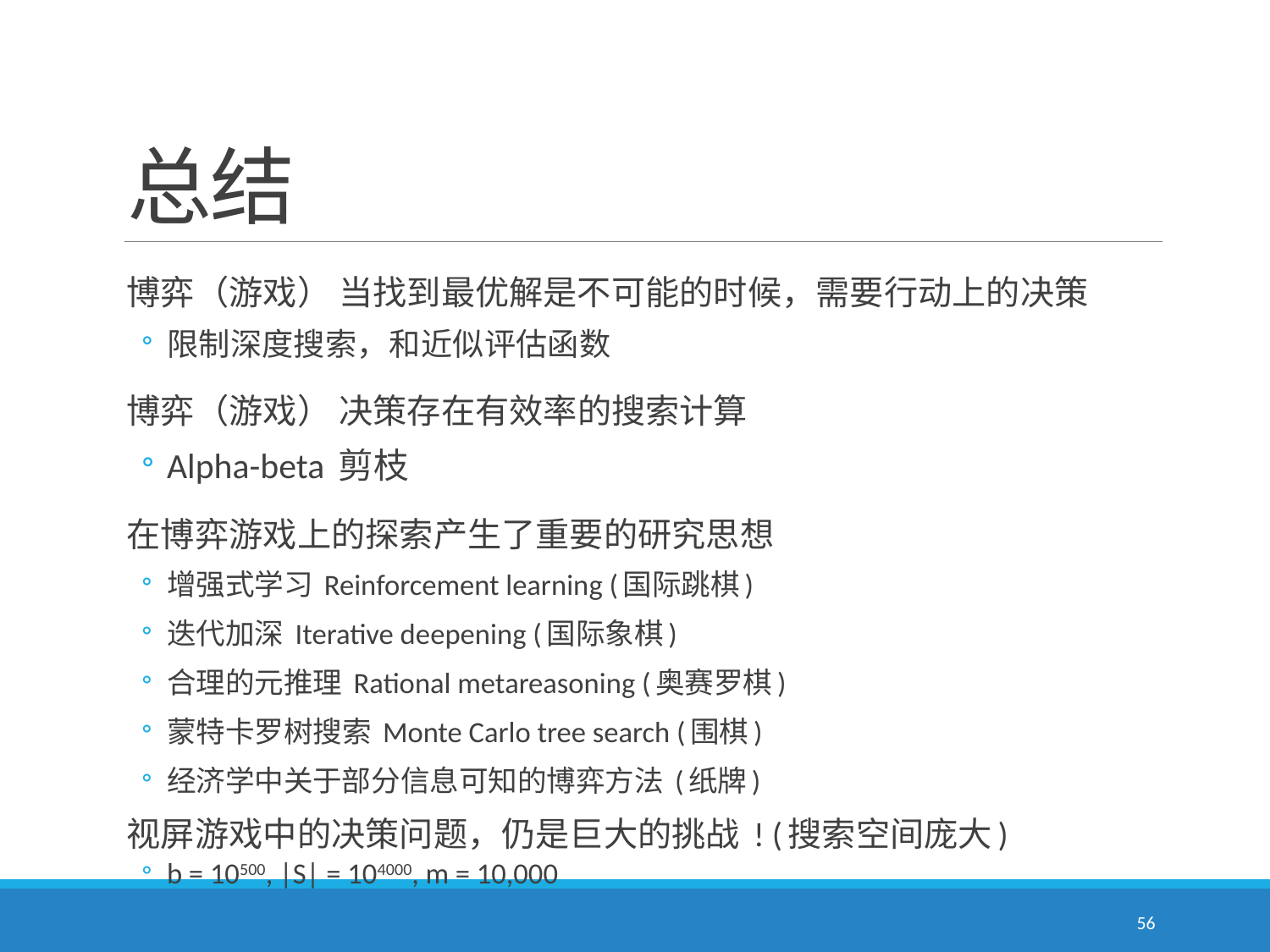

# 总结
博弈（游戏） 当找到最优解是不可能的时候，需要行动上的决策
限制深度搜索，和近似评估函数
博弈（游戏） 决策存在有效率的搜索计算
Alpha-beta 剪枝
在博弈游戏上的探索产生了重要的研究思想
增强式学习 Reinforcement learning (国际跳棋)
迭代加深 Iterative deepening (国际象棋)
合理的元推理 Rational metareasoning (奥赛罗棋)
蒙特卡罗树搜索 Monte Carlo tree search (围棋)
经济学中关于部分信息可知的博弈方法 (纸牌)
视屏游戏中的决策问题，仍是巨大的挑战 ! (搜索空间庞大)
b = 10500, |S| = 104000, m = 10,000
56